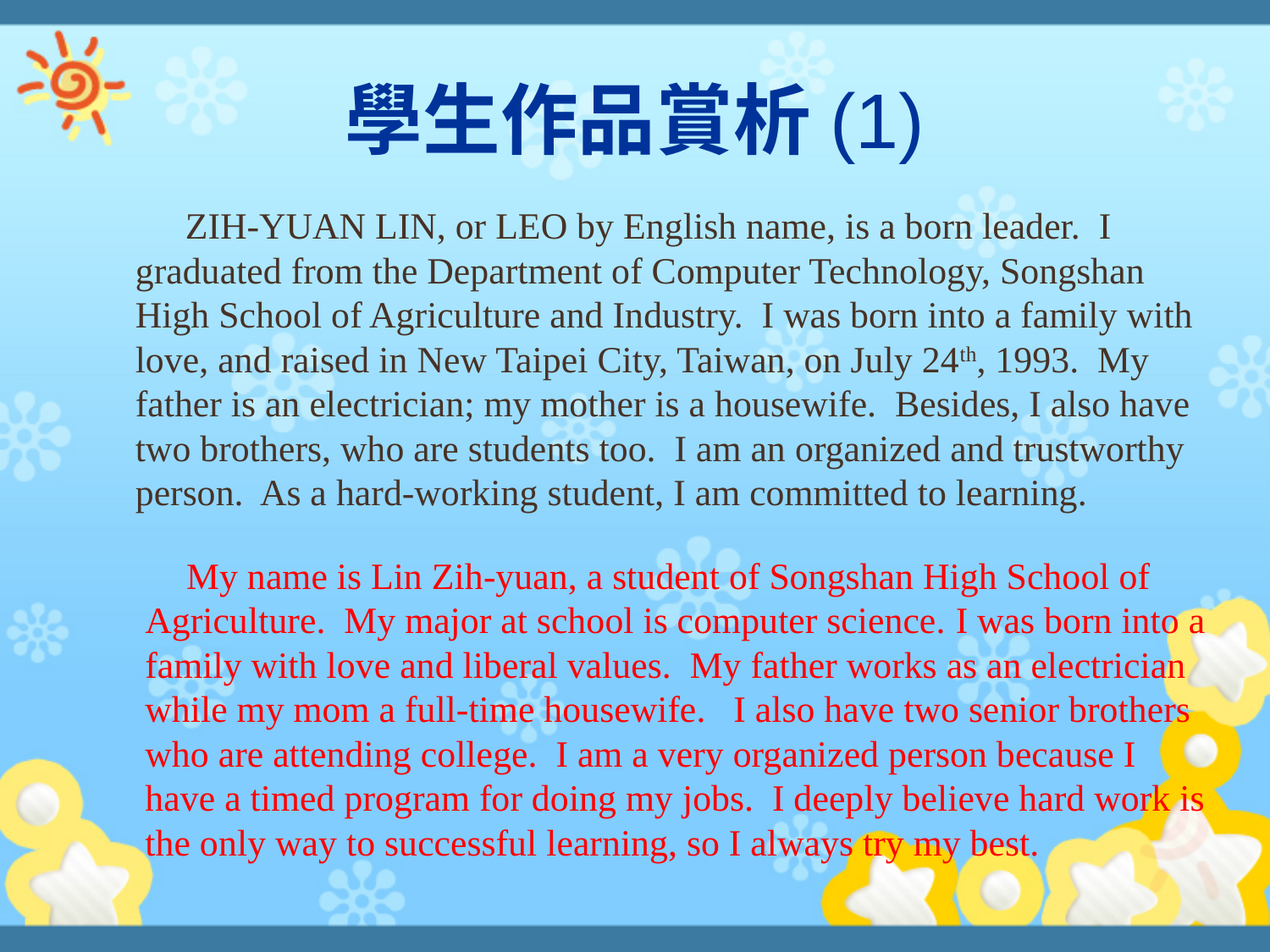

# 學生作品賞析(1)
           ZIH-YUAN LIN, or LEO by English name, is a born leader.  I graduated from the Department of Computer Technology, Songshan High School of Agriculture and Industry.  I was born into a family with love, and raised in New Taipei City, Taiwan, on July 24th, 1993.  My father is an electrician; my mother is a housewife.  Besides, I also have two brothers, who are students too.  I am an organized and trustworthy person.  As a hard-working student, I am committed to learning.

          My name is Lin Zih-yuan, a student of Songshan High School of Agriculture.  My major at school is computer science. I was born into a family with love and liberal values.  My father works as an electrician while my mom a full-time housewife.   I also have two senior brothers who are attending college.  I am a very organized person because I have a timed program for doing my jobs.  I deeply believe hard work is the only way to successful learning, so I always try my best.